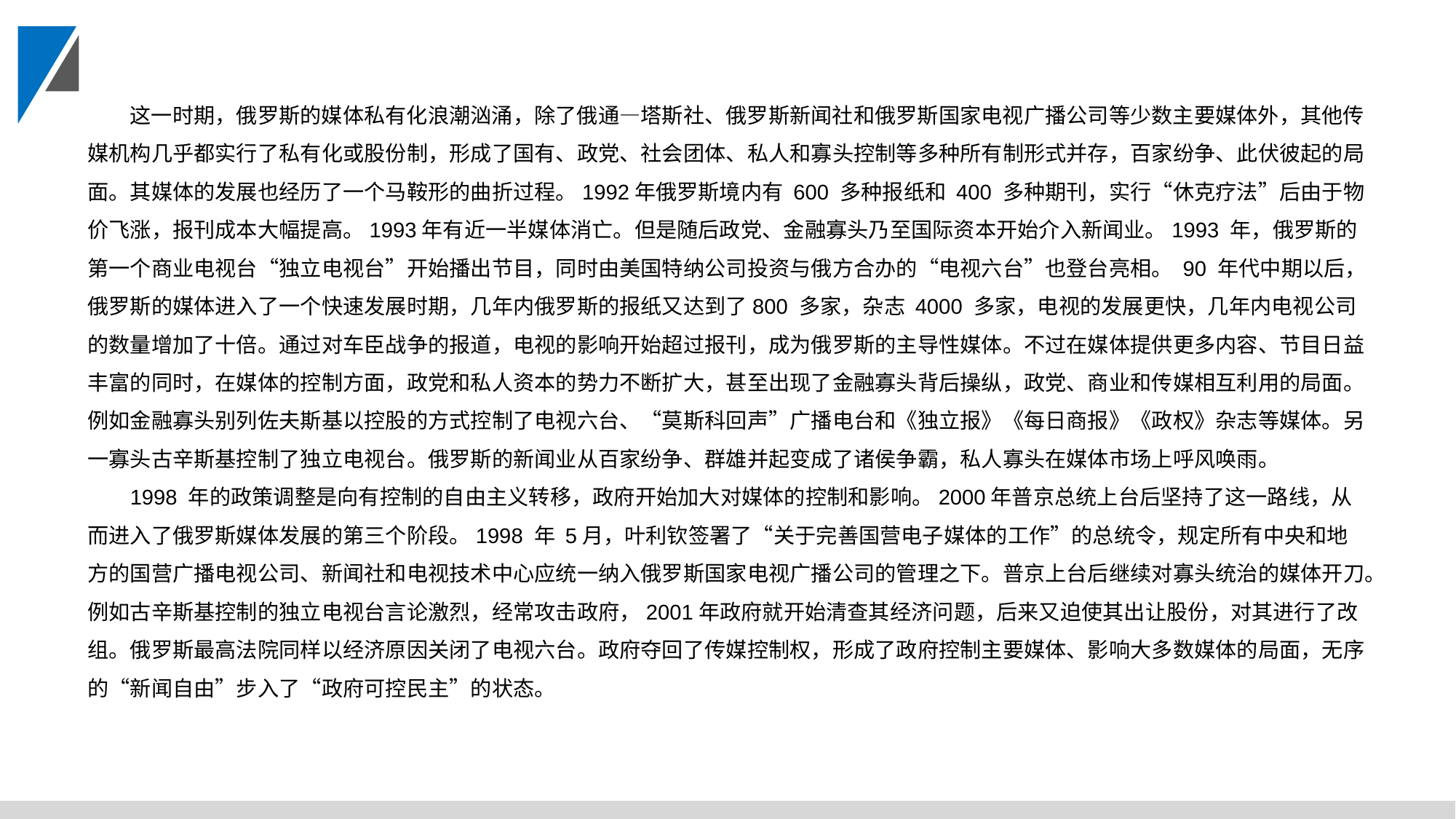

这一时期，俄罗斯的媒体私有化浪潮汹涌，除了俄通—塔斯社、俄罗斯新闻社和俄罗斯国家电视广播公司等少数主要媒体外，其他传媒机构几乎都实行了私有化或股份制，形成了国有、政党、社会团体、私人和寡头控制等多种所有制形式并存，百家纷争、此伏彼起的局面。其媒体的发展也经历了一个马鞍形的曲折过程。1992年俄罗斯境内有 600 多种报纸和 400 多种期刊，实行“休克疗法”后由于物价飞涨，报刊成本大幅提高。1993年有近一半媒体消亡。但是随后政党、金融寡头乃至国际资本开始介入新闻业。1993 年，俄罗斯的第一个商业电视台“独立电视台”开始播出节目，同时由美国特纳公司投资与俄方合办的“电视六台”也登台亮相。 90 年代中期以后，俄罗斯的媒体进入了一个快速发展时期，几年内俄罗斯的报纸又达到了800 多家，杂志 4000 多家，电视的发展更快，几年内电视公司的数量增加了十倍。通过对车臣战争的报道，电视的影响开始超过报刊，成为俄罗斯的主导性媒体。不过在媒体提供更多内容、节目日益丰富的同时，在媒体的控制方面，政党和私人资本的势力不断扩大，甚至出现了金融寡头背后操纵，政党、商业和传媒相互利用的局面。例如金融寡头别列佐夫斯基以控股的方式控制了电视六台、“莫斯科回声”广播电台和《独立报》《每日商报》《政权》杂志等媒体。另一寡头古辛斯基控制了独立电视台。俄罗斯的新闻业从百家纷争、群雄并起变成了诸侯争霸，私人寡头在媒体市场上呼风唤雨。
1998 年的政策调整是向有控制的自由主义转移，政府开始加大对媒体的控制和影响。2000年普京总统上台后坚持了这一路线，从而进入了俄罗斯媒体发展的第三个阶段。1998 年 5月，叶利钦签署了“关于完善国营电子媒体的工作”的总统令，规定所有中央和地方的国营广播电视公司、新闻社和电视技术中心应统一纳入俄罗斯国家电视广播公司的管理之下。普京上台后继续对寡头统治的媒体开刀。例如古辛斯基控制的独立电视台言论激烈，经常攻击政府，2001年政府就开始清查其经济问题，后来又迫使其出让股份，对其进行了改组。俄罗斯最高法院同样以经济原因关闭了电视六台。政府夺回了传媒控制权，形成了政府控制主要媒体、影响大多数媒体的局面，无序的“新闻自由”步入了“政府可控民主”的状态。